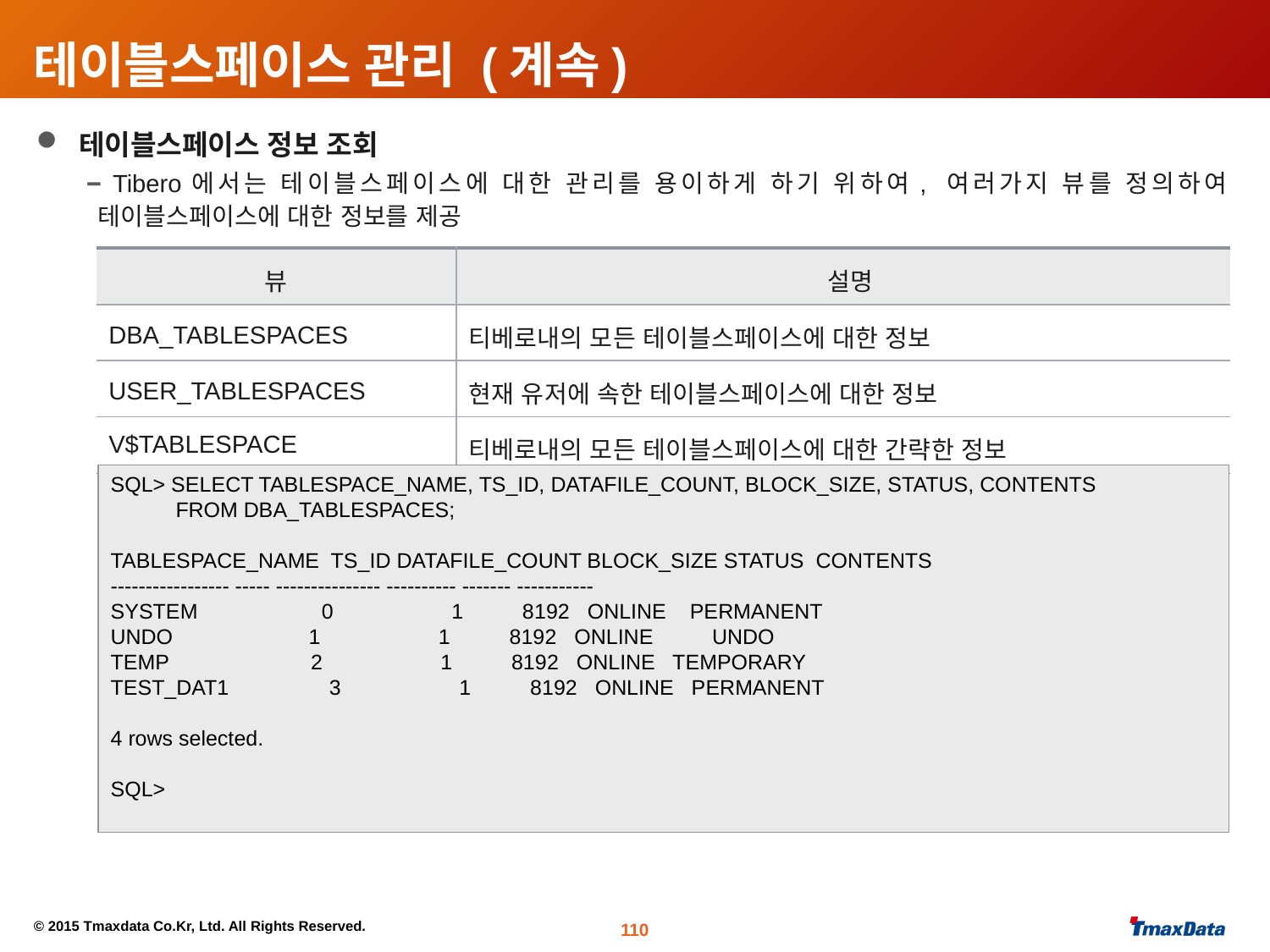

# 테이블스페이스 관리 (계속)
 테이블스페이스 정보 조회
 Tibero에서는 테이블스페이스에 대한 관리를 용이하게 하기 위하여, 여러가지 뷰를 정의하여 테이블스페이스에 대한 정보를 제공
| 뷰 | 설명 |
| --- | --- |
| DBA\_TABLESPACES | 티베로내의 모든 테이블스페이스에 대한 정보 |
| USER\_TABLESPACES | 현재 유저에 속한 테이블스페이스에 대한 정보 |
| V$TABLESPACE | 티베로내의 모든 테이블스페이스에 대한 간략한 정보 |
SQL> SELECT TABLESPACE_NAME, TS_ID, DATAFILE_COUNT, BLOCK_SIZE, STATUS, CONTENTS
           FROM DBA_TABLESPACES;

TABLESPACE_NAME  TS_ID DATAFILE_COUNT BLOCK_SIZE STATUS  CONTENTS
----------------- ----- --------------- ---------- ------- -----------
SYSTEM                     0                    1          8192   ONLINE    PERMANENT
UNDO                       1                    1          8192   ONLINE          UNDO
TEMP                        2                    1          8192   ONLINE   TEMPORARY
TEST_DAT1                 3                    1          8192   ONLINE   PERMANENT

4 rows selected.

SQL>